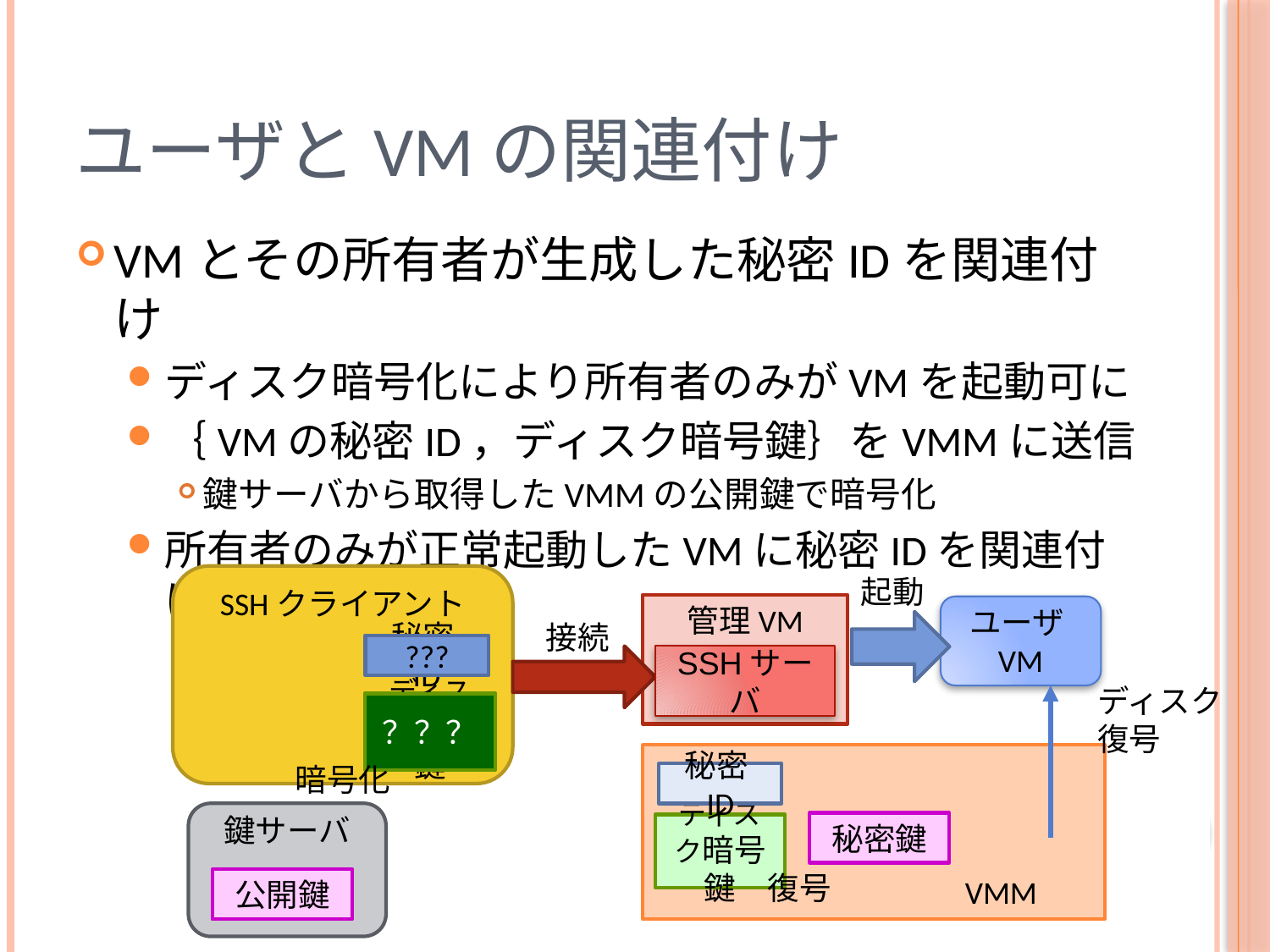

# ユーザとVMの関連付け
VMとその所有者が生成した秘密IDを関連付け
ディスク暗号化により所有者のみがVMを起動可に
｛VMの秘密ID，ディスク暗号鍵｝をVMMに送信
鍵サーバから取得したVMMの公開鍵で暗号化
所有者のみが正常起動したVMに秘密IDを関連付け可

起動
SSHクライアント
管理VM
ユーザVM
接続

秘密ID
???

SSHサーバ
ディスク
復号
ディスク暗号鍵
？？？

暗号化
秘密ID

鍵サーバ
秘密鍵
ディスク暗号鍵
復号
VMM
公開鍵
公開鍵